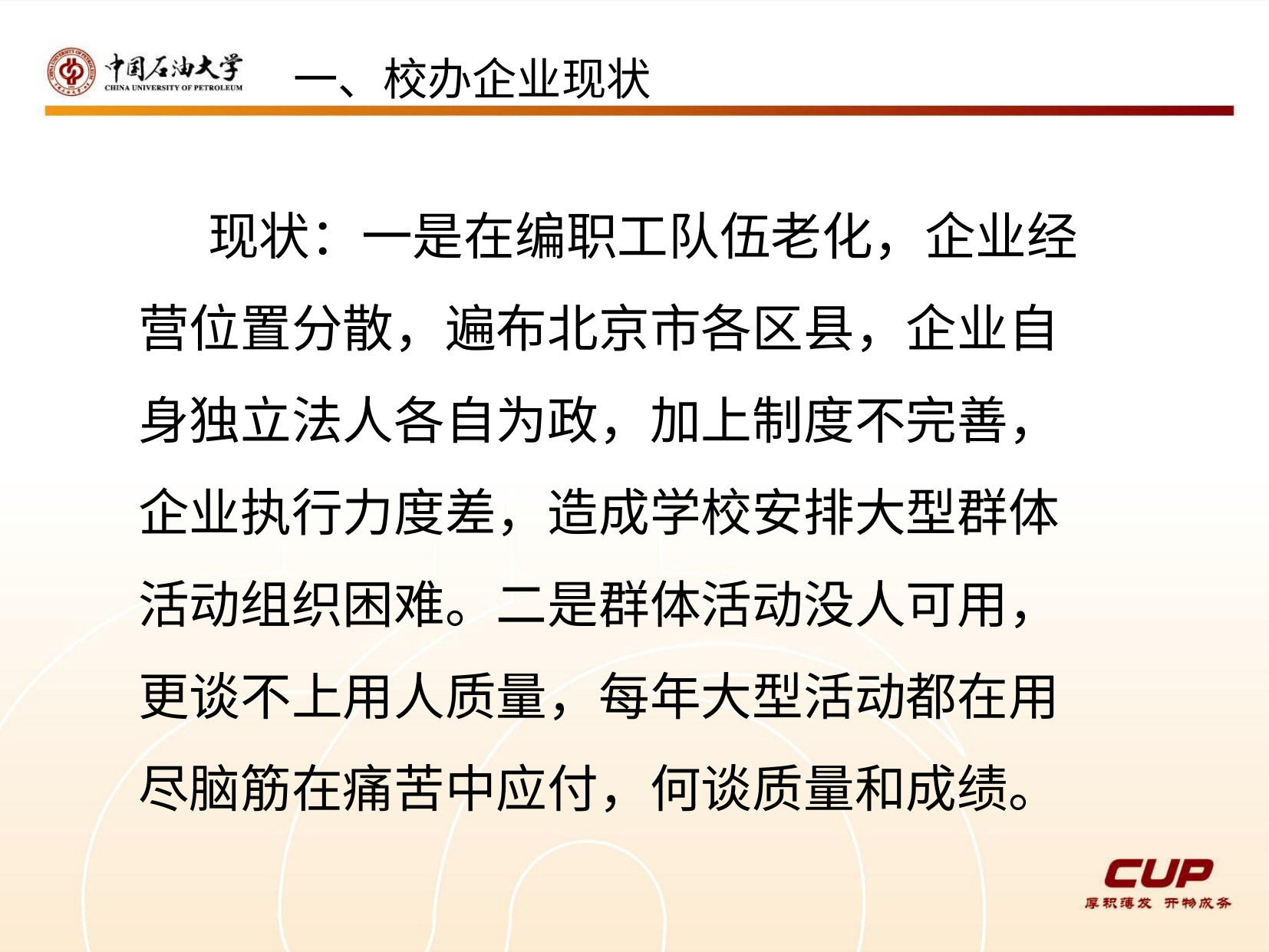

# 一、校办企业现状
     现状：一是在编职工队伍老化，企业经营位置分散，遍布北京市各区县，企业自身独立法人各自为政，加上制度不完善，企业执行力度差，造成学校安排大型群体活动组织困难。二是群体活动没人可用，更谈不上用人质量，每年大型活动都在用尽脑筋在痛苦中应付，何谈质量和成绩。